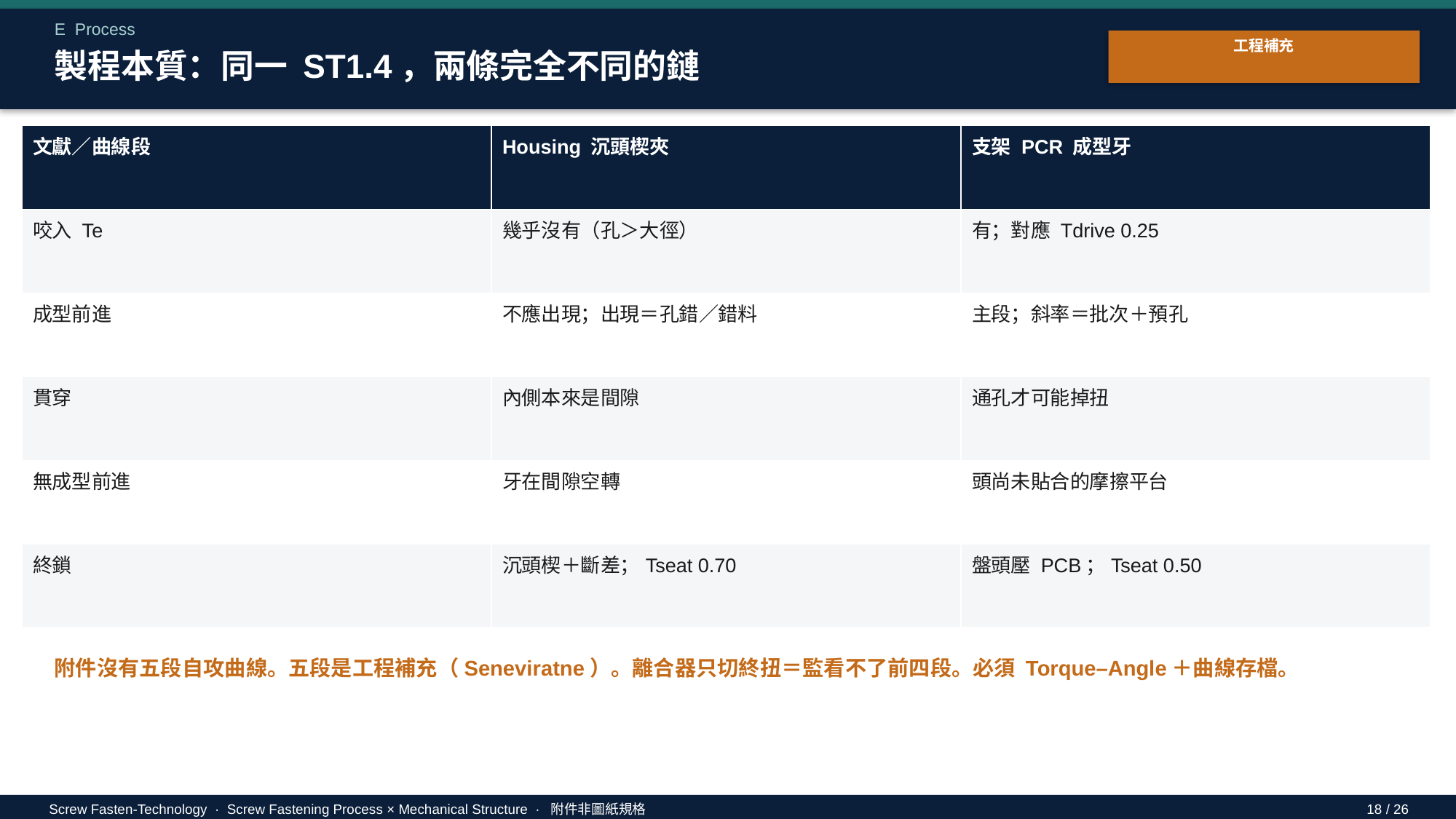

E  Process

工程補充
製程本質：同一 ST1.4，兩條完全不同的鏈
| 文獻／曲線段 | Housing 沉頭楔夾 | 支架 PCR 成型牙 |
| --- | --- | --- |
| 咬入 Te | 幾乎沒有（孔＞大徑） | 有；對應 Tdrive 0.25 |
| 成型前進 | 不應出現；出現＝孔錯／錯料 | 主段；斜率＝批次＋預孔 |
| 貫穿 | 內側本來是間隙 | 通孔才可能掉扭 |
| 無成型前進 | 牙在間隙空轉 | 頭尚未貼合的摩擦平台 |
| 終鎖 | 沉頭楔＋斷差；Tseat 0.70 | 盤頭壓 PCB；Tseat 0.50 |
附件沒有五段自攻曲線。五段是工程補充（Seneviratne）。離合器只切終扭＝監看不了前四段。必須 Torque–Angle＋曲線存檔。

Screw Fasten-Technology  ·  Screw Fastening Process × Mechanical Structure  ·  附件非圖紙規格
18 / 26